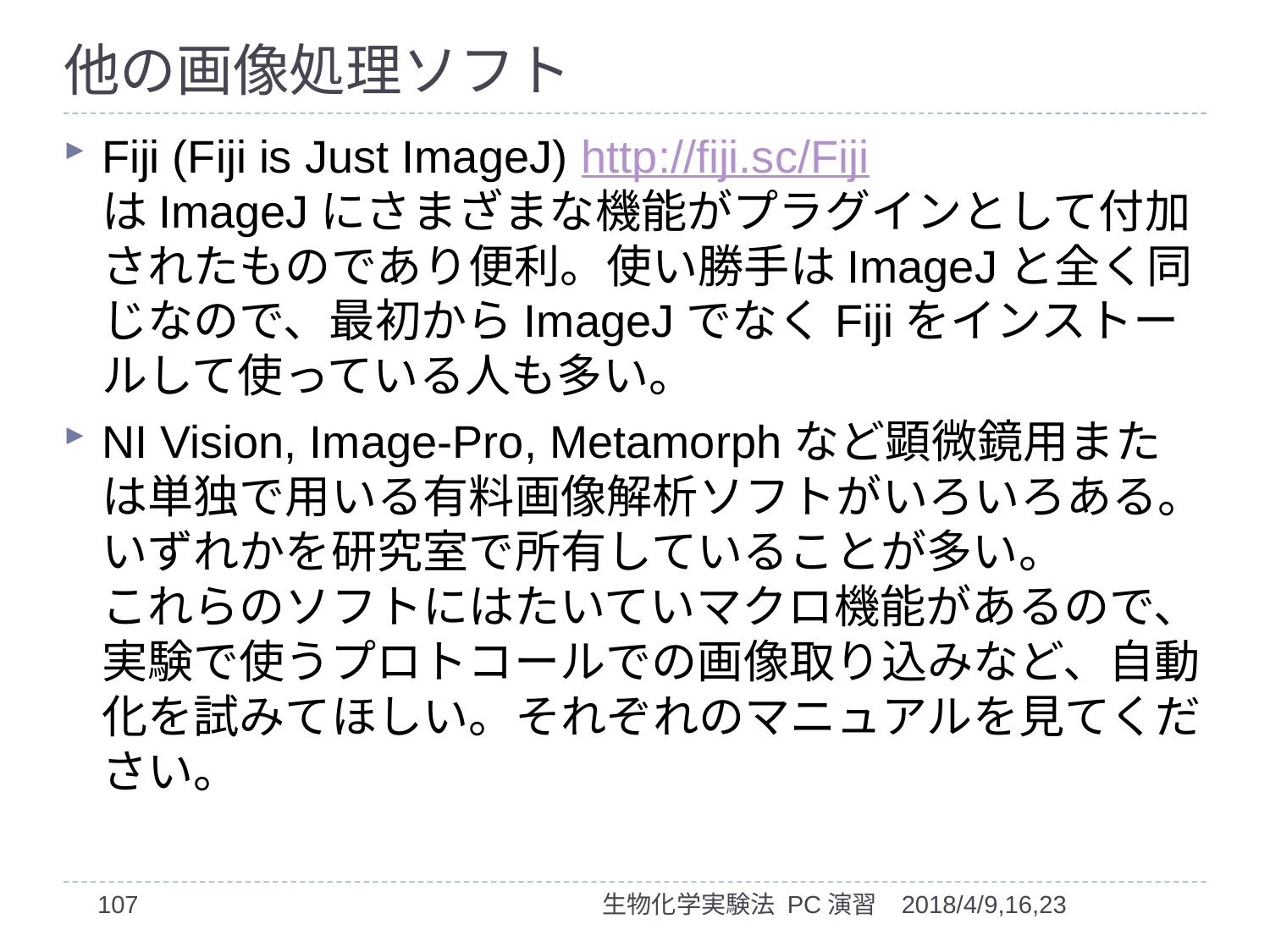

# 他の画像処理ソフト
Fiji (Fiji is Just ImageJ) http://fiji.sc/Fiji
はImageJにさまざまな機能がプラグインとして付加されたものであり便利。使い勝手はImageJと全く同じなので、最初からImageJでなくFijiをインストールして使っている人も多い。
NI Vision, Image-Pro, Metamorphなど顕微鏡用または単独で用いる有料画像解析ソフトがいろいろある。いずれかを研究室で所有していることが多い。
これらのソフトにはたいていマクロ機能があるので、実験で使うプロトコールでの画像取り込みなど、自動化を試みてほしい。それぞれのマニュアルを見てください。
107
生物化学実験法 PC演習
2018/4/9,16,23